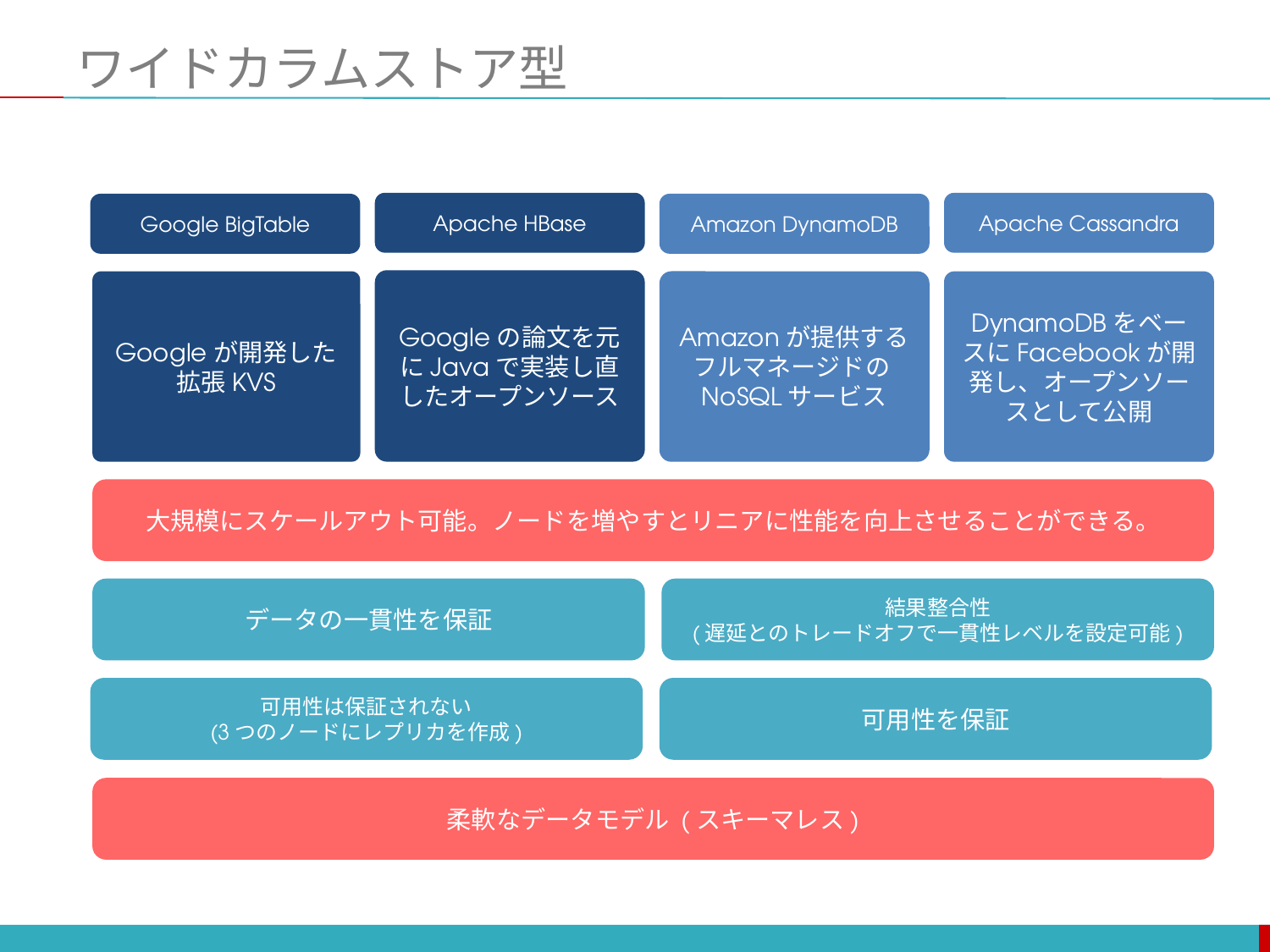

# ワイドカラムストア型
Apache HBase
Apache Cassandra
Google BigTable
Amazon DynamoDB
Googleの論文を元にJavaで実装し直したオープンソース
Googleが開発した拡張KVS
Amazonが提供するフルマネージドのNoSQLサービス
DynamoDBをベースにFacebookが開発し、オープンソースとして公開
大規模にスケールアウト可能。ノードを増やすとリニアに性能を向上させることができる。
データの一貫性を保証
結果整合性
(遅延とのトレードオフで一貫性レベルを設定可能)
可用性は保証されない
(3つのノードにレプリカを作成)
可用性を保証
柔軟なデータモデル (スキーマレス)